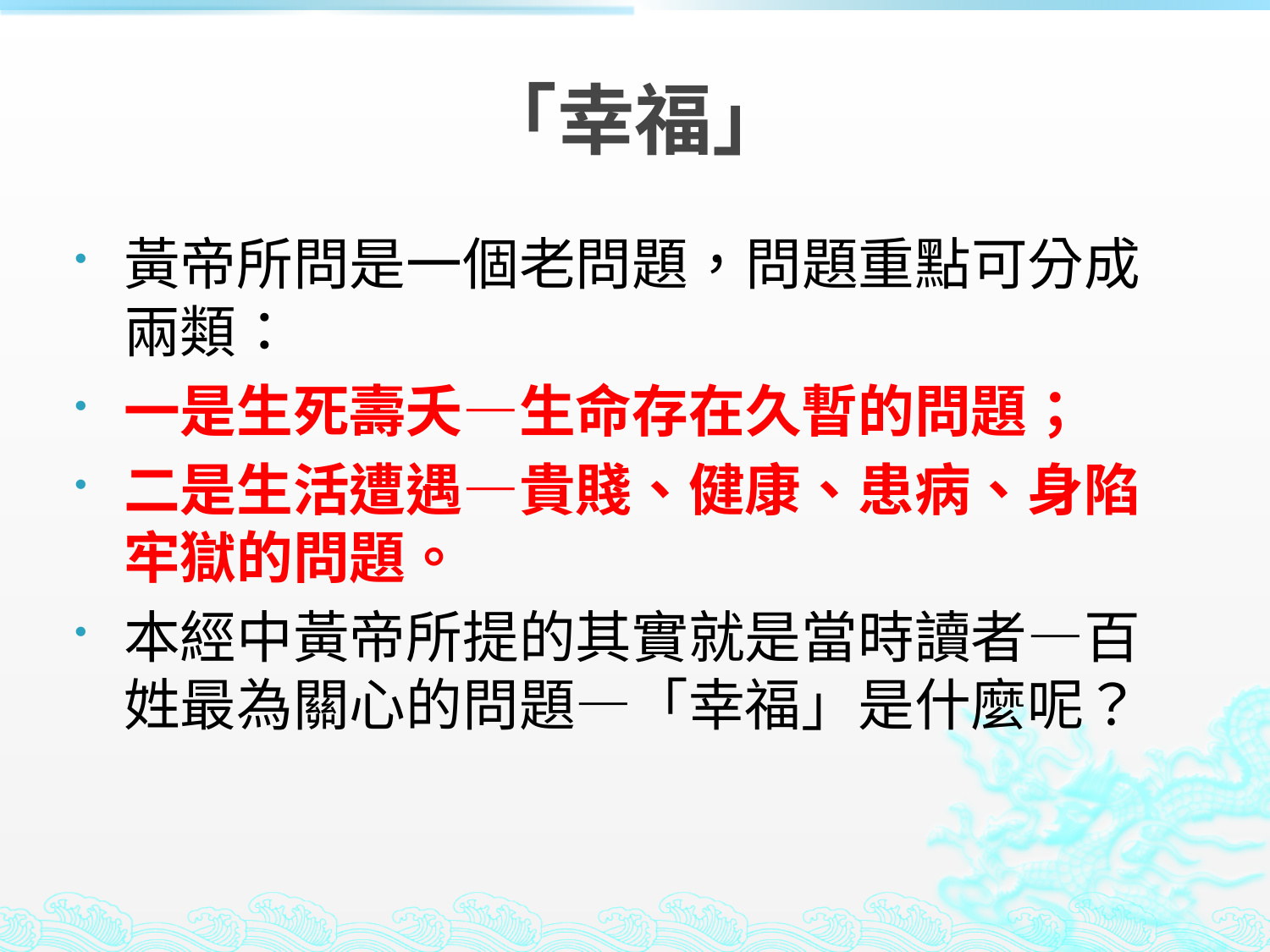

# 「幸福」
黃帝所問是一個老問題，問題重點可分成兩類：
一是生死壽夭—生命存在久暫的問題；
二是生活遭遇—貴賤、健康、患病、身陷牢獄的問題。
本經中黃帝所提的其實就是當時讀者—百姓最為關心的問題—「幸福」是什麼呢？